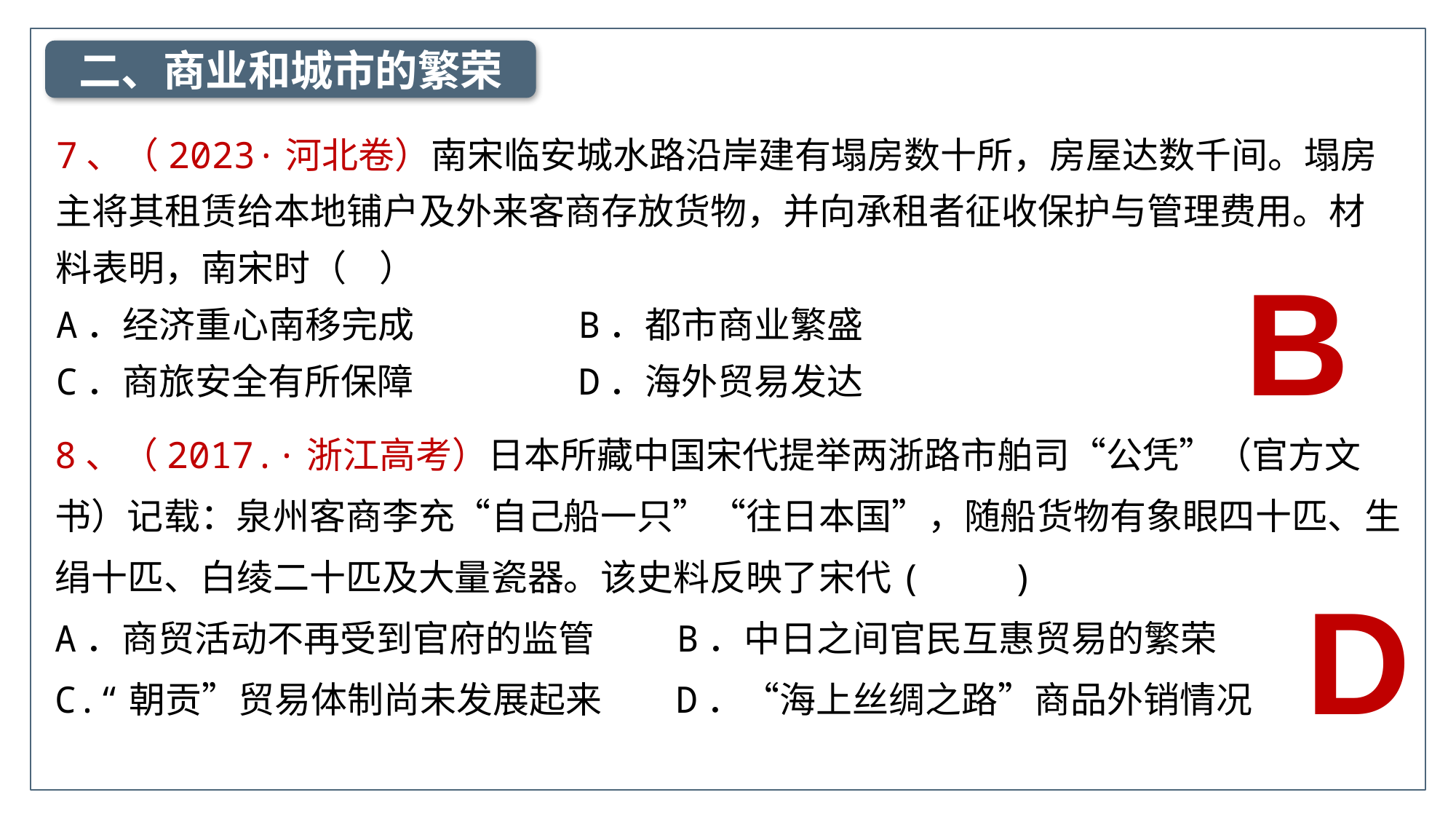

二、商业和城市的繁荣
7、（2023·河北卷）南宋临安城水路沿岸建有塌房数十所，房屋达数千间。塌房主将其租赁给本地铺户及外来客商存放货物，并向承租者征收保护与管理费用。材料表明，南宋时（    ）
A．经济重心南移完成                   B．都市商业繁盛
C．商旅安全有所保障                   D．海外贸易发达
B
8、（2017.·浙江高考）日本所藏中国宋代提举两浙路市舶司“公凭”（官方文书）记载：泉州客商李充“自己船一只”“往日本国”，随船货物有象眼四十匹、生绢十匹、白绫二十匹及大量瓷器。该史料反映了宋代(　　)
A．商贸活动不再受到官府的监管         B．中日之间官民互惠贸易的繁荣
C.“朝贡”贸易体制尚未发展起来        D．“海上丝绸之路”商品外销情况
D